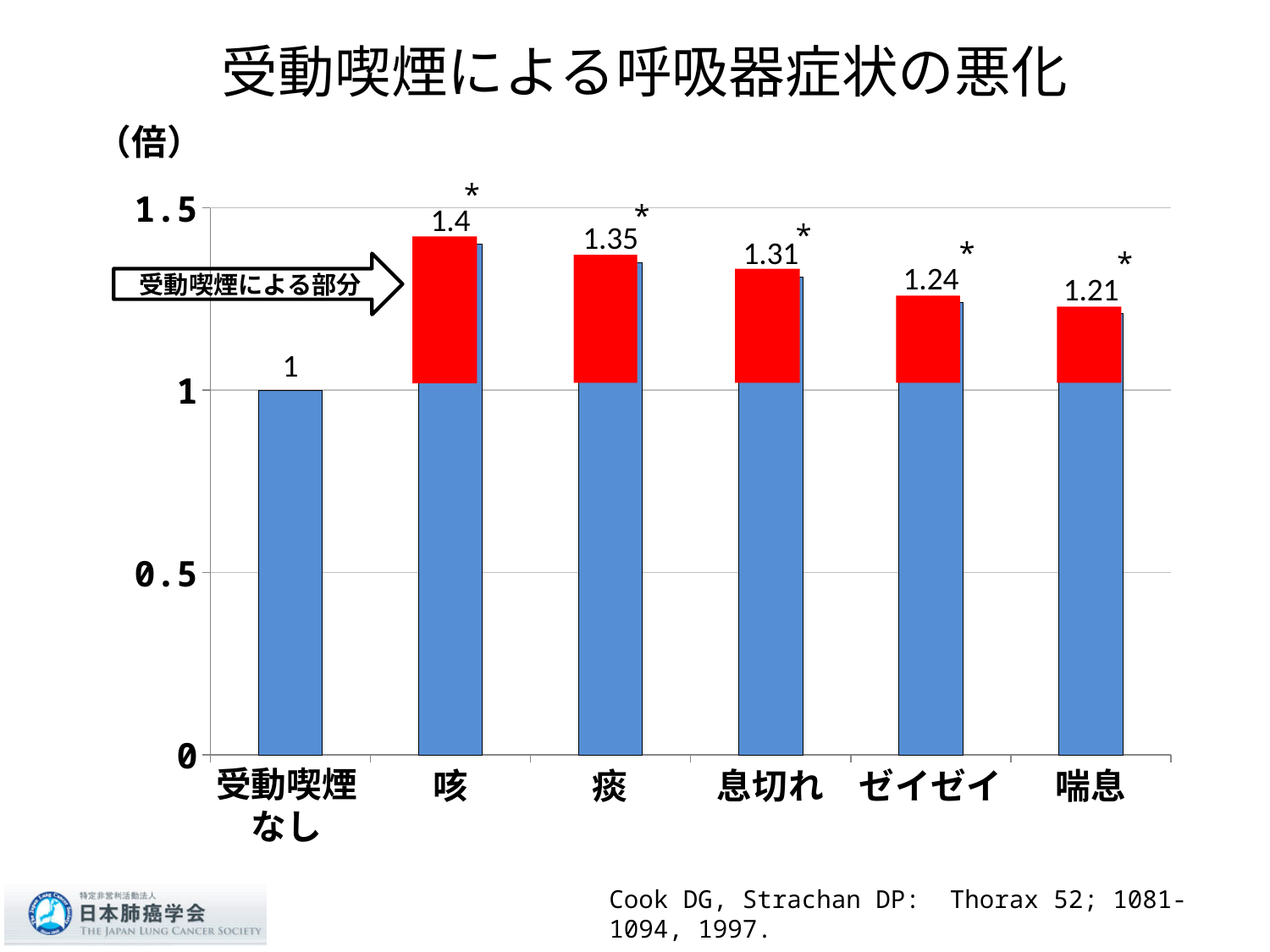

# 受動喫煙による呼吸器症状の悪化
（倍）
*

### Chart

| Category | 系列 1 |
|---|---|
|  | 1.0 |
| 咳 | 1.4 |
| 痰 | 1.35 |
| 息切れ | 1.31 |
| ゼイゼイ | 1.24 |
| 喘息 | 1.21 |
*
*
*

*
受動喫煙による部分

受動喫煙なし
Cook DG, Strachan DP:  Thorax 52; 1081-1094, 1997.